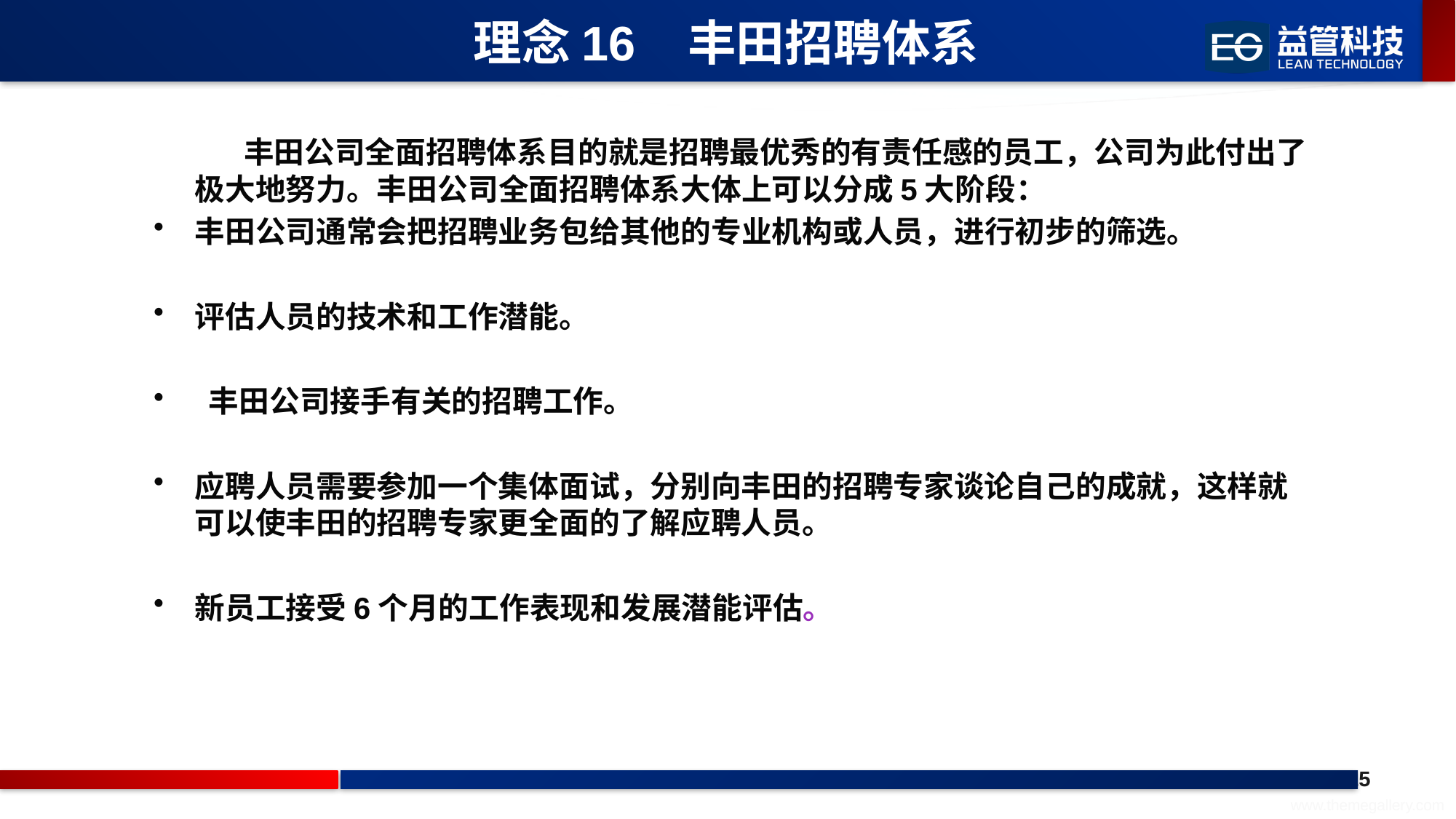

# 理念16   丰田招聘体系
            丰田公司全面招聘体系目的就是招聘最优秀的有责任感的员工，公司为此付出了极大地努力。丰田公司全面招聘体系大体上可以分成5大阶段：
丰田公司通常会把招聘业务包给其他的专业机构或人员，进行初步的筛选。

评估人员的技术和工作潜能。

 丰田公司接手有关的招聘工作。

应聘人员需要参加一个集体面试，分别向丰田的招聘专家谈论自己的成就，这样就可以使丰田的招聘专家更全面的了解应聘人员。

新员工接受6个月的工作表现和发展潜能评估。